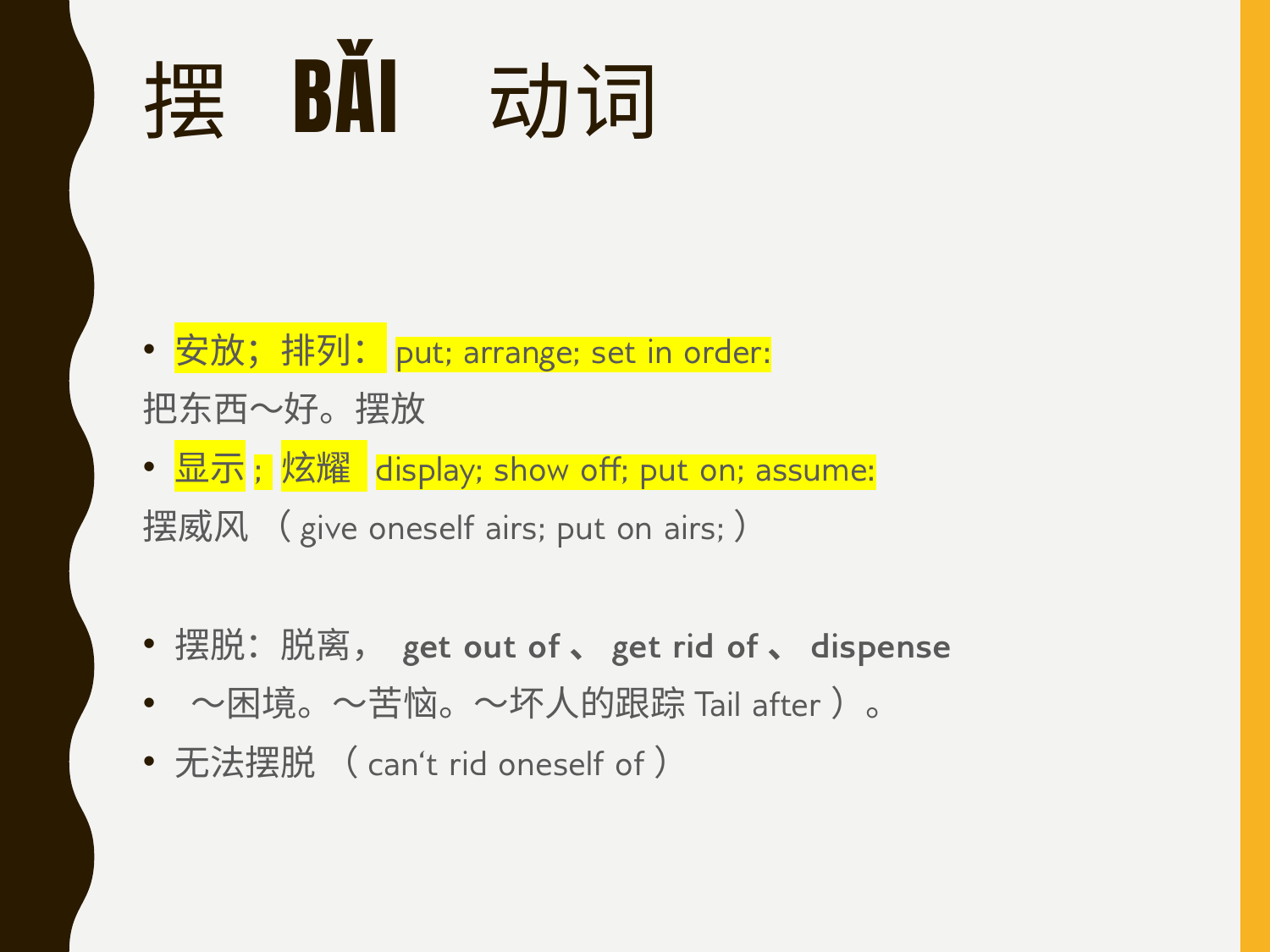

# 摆  bǎi   动词
安放；排列：put; arrange; set in order:
把东西～好。摆放
显示; 炫耀  display; show off; put on; assume:
摆威风 （give oneself airs; put on airs;）

摆脱：脱离， get out of、get rid of、dispense
 ～困境。～苦恼。～坏人的跟踪Tail after）。
无法摆脱 （can‘t rid oneself of）